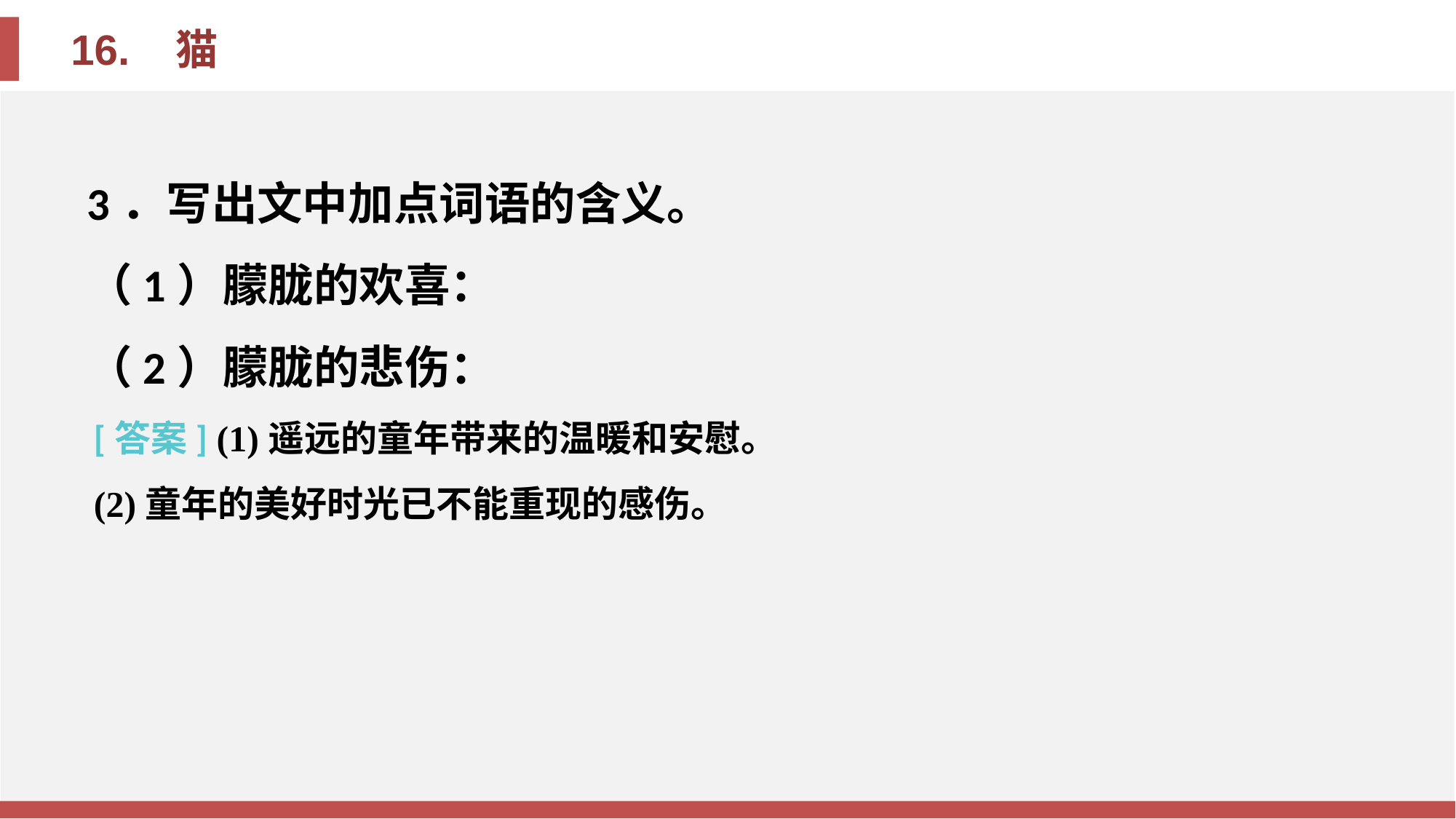

3．写出文中加点词语的含义。
（1）朦胧的欢喜：
（2）朦胧的悲伤：
[答案] (1)遥远的童年带来的温暖和安慰。
(2)童年的美好时光已不能重现的感伤。